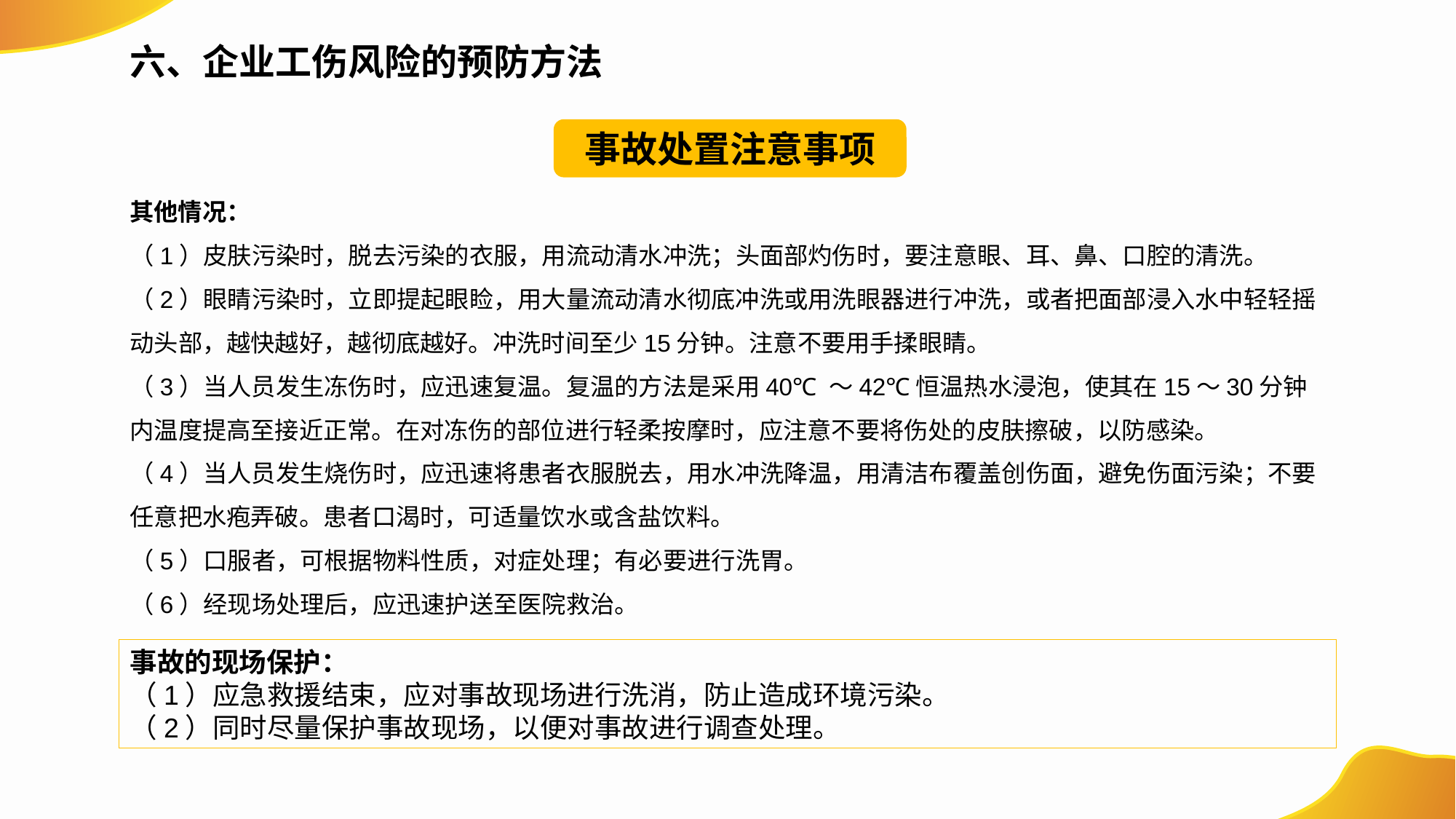

事故处置注意事项

其他情况：
（1）皮肤污染时，脱去污染的衣服，用流动清水冲洗；头面部灼伤时，要注意眼、耳、鼻、口腔的清洗。
（2）眼睛污染时，立即提起眼睑，用大量流动清水彻底冲洗或用洗眼器进行冲洗，或者把面部浸入水中轻轻摇动头部，越快越好，越彻底越好。冲洗时间至少15分钟。注意不要用手揉眼睛。
（3）当人员发生冻伤时，应迅速复温。复温的方法是采用40℃ ～42℃恒温热水浸泡，使其在15～30分钟内温度提高至接近正常。在对冻伤的部位进行轻柔按摩时，应注意不要将伤处的皮肤擦破，以防感染。
（4）当人员发生烧伤时，应迅速将患者衣服脱去，用水冲洗降温，用清洁布覆盖创伤面，避免伤面污染；不要任意把水疱弄破。患者口渴时，可适量饮水或含盐饮料。
（5）口服者，可根据物料性质，对症处理；有必要进行洗胃。
（6）经现场处理后，应迅速护送至医院救治。
事故的现场保护：
（1）应急救援结束，应对事故现场进行洗消，防止造成环境污染。
（2）同时尽量保护事故现场，以便对事故进行调查处理。